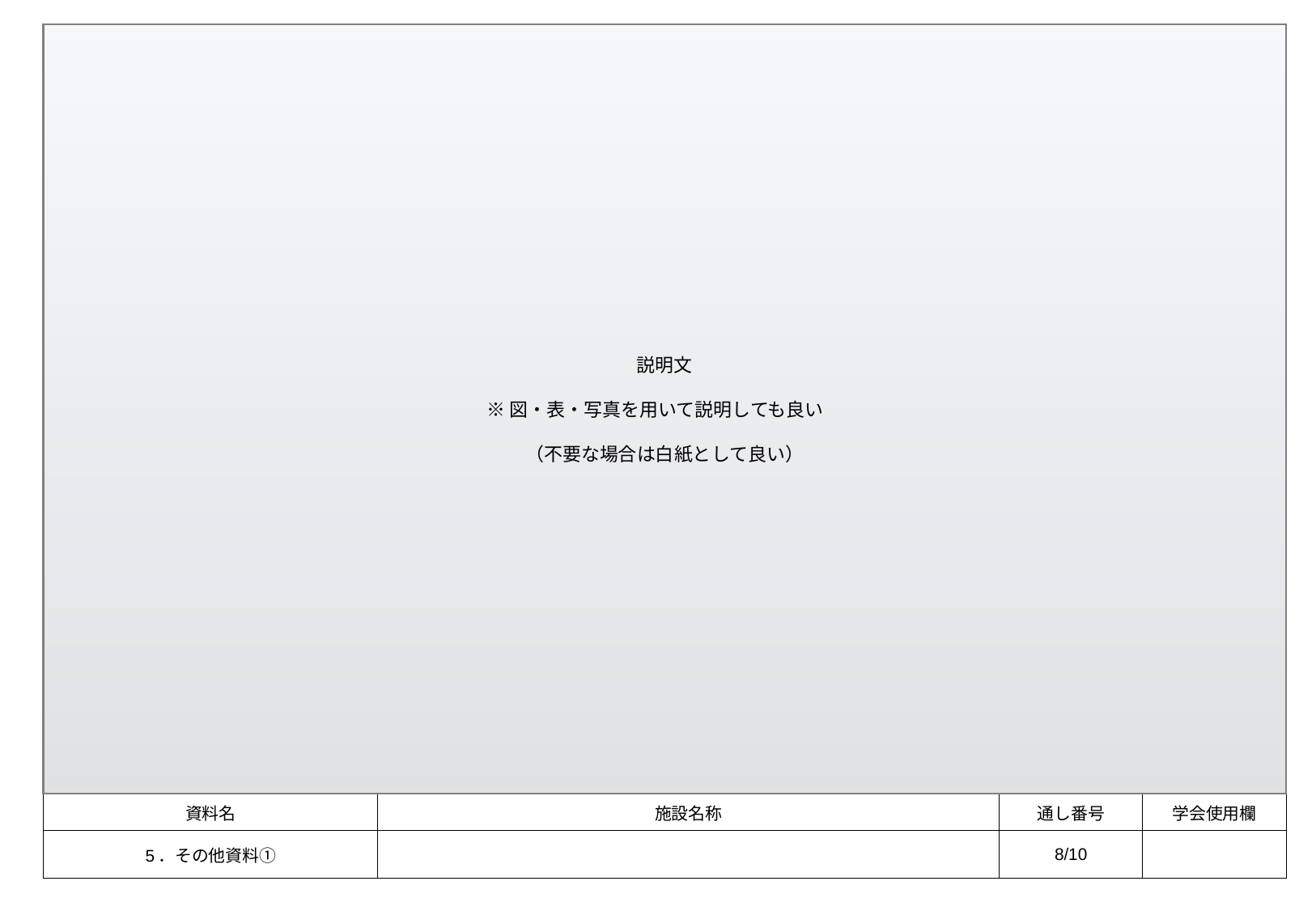

|  |  |  |  |
| --- | --- | --- | --- |
| 資料名 | 施設名称 | 通し番号 | 学会使用欄 |
| 5．その他資料① |  | 8/10 |  |
説明文

※図・表・写真を用いて説明しても良い

（不要な場合は白紙として良い）